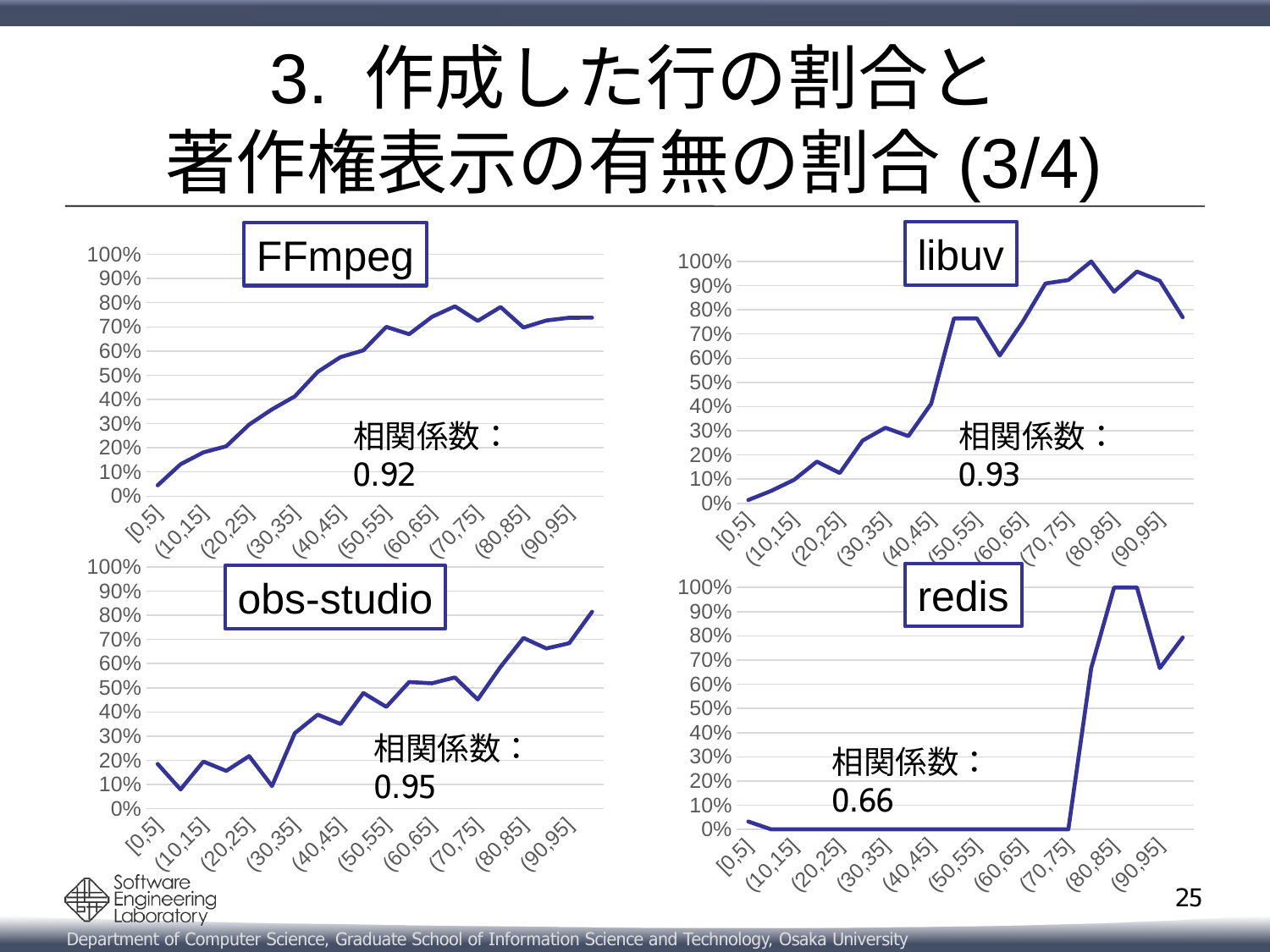

# 3. 作成した行の割合と 著作権表示の有無の割合(3/4)
libuv
FFmpeg

### Chart

| Category | 系列 1 |
|---|---|
| [0,5] | 0.04475080693692215 |
| (5,10] | 0.13194444444444445 |
| (10,15] | 0.18113522537562604 |
| (15,20] | 0.2063273727647868 |
| (20,25] | 0.29583333333333334 |
| (25,30] | 0.358695652173913 |
| (30,35] | 0.412751677852349 |
| (35,40] | 0.5139442231075697 |
| (40,45] | 0.5752212389380531 |
| (45,50] | 0.6028708133971292 |
| (50,55] | 0.7 |
| (55,60] | 0.6699029126213593 |
| (60,65] | 0.7415730337078652 |
| (65,70] | 0.7849462365591398 |
| (70,75] | 0.7247191011235955 |
| (75,80] | 0.7819148936170213 |
| (80,85] | 0.6972111553784861 |
| (85,90] | 0.7264150943396226 |
| (90,95] | 0.7378378378378379 |
| (95,100] | 0.7380952380952381 |

### Chart

| Category | 系列 1 |
|---|---|
| [0,5] | 0.013523131672597865 |
| (5,10] | 0.05128205128205128 |
| (10,15] | 0.0967741935483871 |
| (15,20] | 0.1724137931034483 |
| (20,25] | 0.125 |
| (25,30] | 0.25925925925925924 |
| (30,35] | 0.3125 |
| (35,40] | 0.2777777777777778 |
| (40,45] | 0.4117647058823529 |
| (45,50] | 0.7647058823529411 |
| (50,55] | 0.7647058823529411 |
| (55,60] | 0.6111111111111112 |
| (60,65] | 0.75 |
| (65,70] | 0.9090909090909091 |
| (70,75] | 0.9230769230769231 |
| (75,80] | 1.0 |
| (80,85] | 0.875 |
| (85,90] | 0.9583333333333334 |
| (90,95] | 0.92 |
| (95,100] | 0.7692307692307693 |
相関係数：0.92
相関係数：0.93

### Chart

| Category | 系列 1 |
|---|---|
| [0,5] | 0.1849120816789563 |
| (5,10] | 0.07960199004975124 |
| (10,15] | 0.19491525423728814 |
| (15,20] | 0.15625 |
| (20,25] | 0.21739130434782608 |
| (25,30] | 0.09375 |
| (30,35] | 0.3125 |
| (35,40] | 0.3888888888888889 |
| (40,45] | 0.35 |
| (45,50] | 0.4782608695652174 |
| (50,55] | 0.42105263157894735 |
| (55,60] | 0.5238095238095238 |
| (60,65] | 0.5185185185185185 |
| (65,70] | 0.5428571428571428 |
| (70,75] | 0.45161290322580644 |
| (75,80] | 0.5869565217391305 |
| (80,85] | 0.7058823529411765 |
| (85,90] | 0.6626506024096386 |
| (90,95] | 0.6842105263157895 |
| (95,100] | 0.8142548596112311 |
redis
obs-studio

### Chart

| Category | 系列 1 |
|---|---|
| [0,5] | 0.03225806451612903 |
| (5,10] | 0.0 |
| (10,15] | 0.0 |
| (15,20] | 0.0 |
| (20,25] | 0.0 |
| (25,30] | 0.0 |
| (30,35] | 0.0 |
| (35,40] | 0.0 |
| (40,45] | 0.0 |
| (45,50] | 0.0 |
| (50,55] | 0.0 |
| (55,60] | 0.0 |
| (60,65] | 0.0 |
| (65,70] | 0.0 |
| (70,75] | 0.0 |
| (75,80] | 0.6666666666666666 |
| (80,85] | 1.0 |
| (85,90] | 1.0 |
| (90,95] | 0.6666666666666666 |
| (95,100] | 0.7931034482758621 |
相関係数：0.95
相関係数：0.66
25